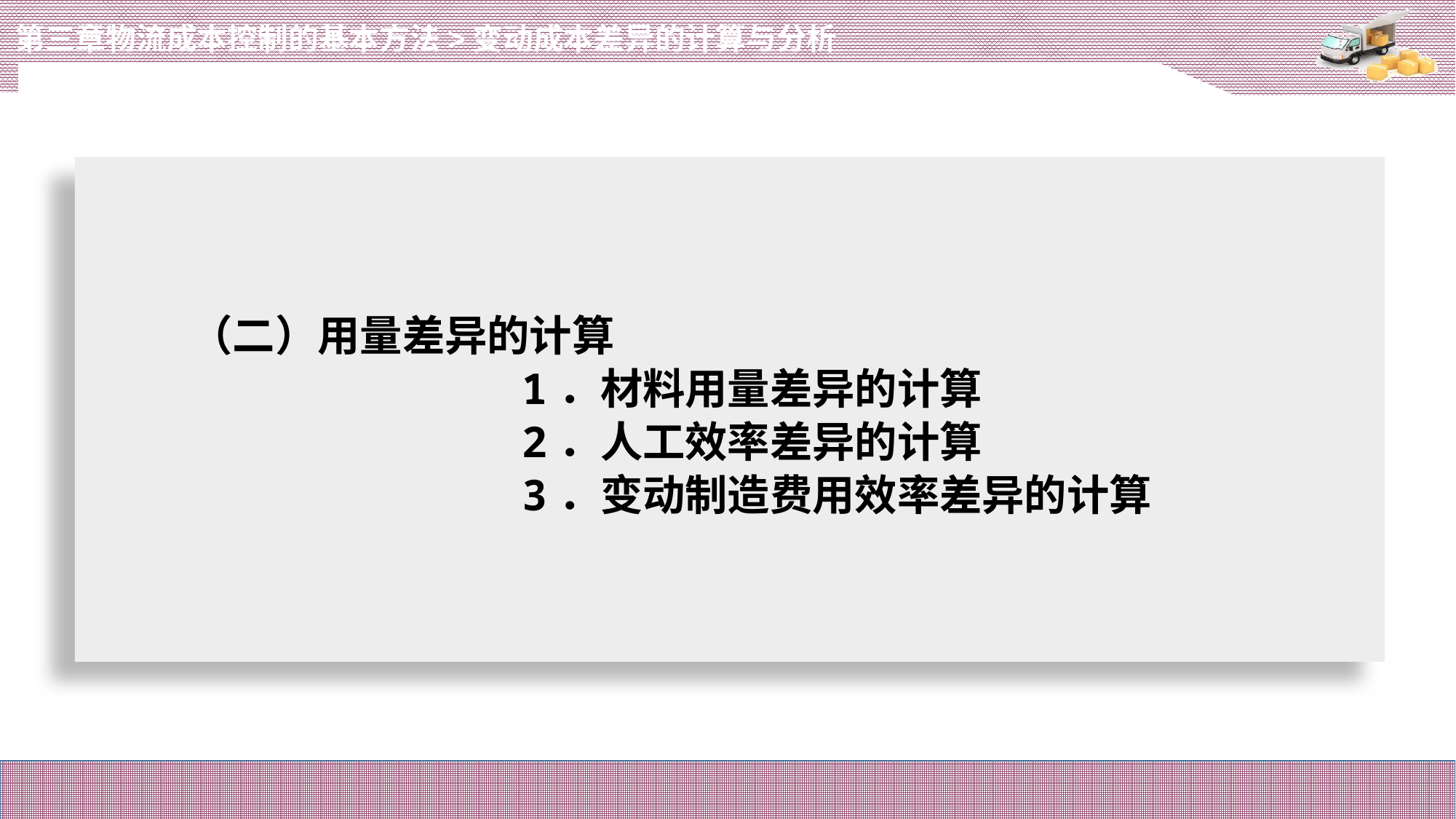

第三章物流成本控制的基本方法>变动成本差异的计算与分析
# （二）用量差异的计算
1．材料用量差异的计算
2．人工效率差异的计算
3．变动制造费用效率差异的计算